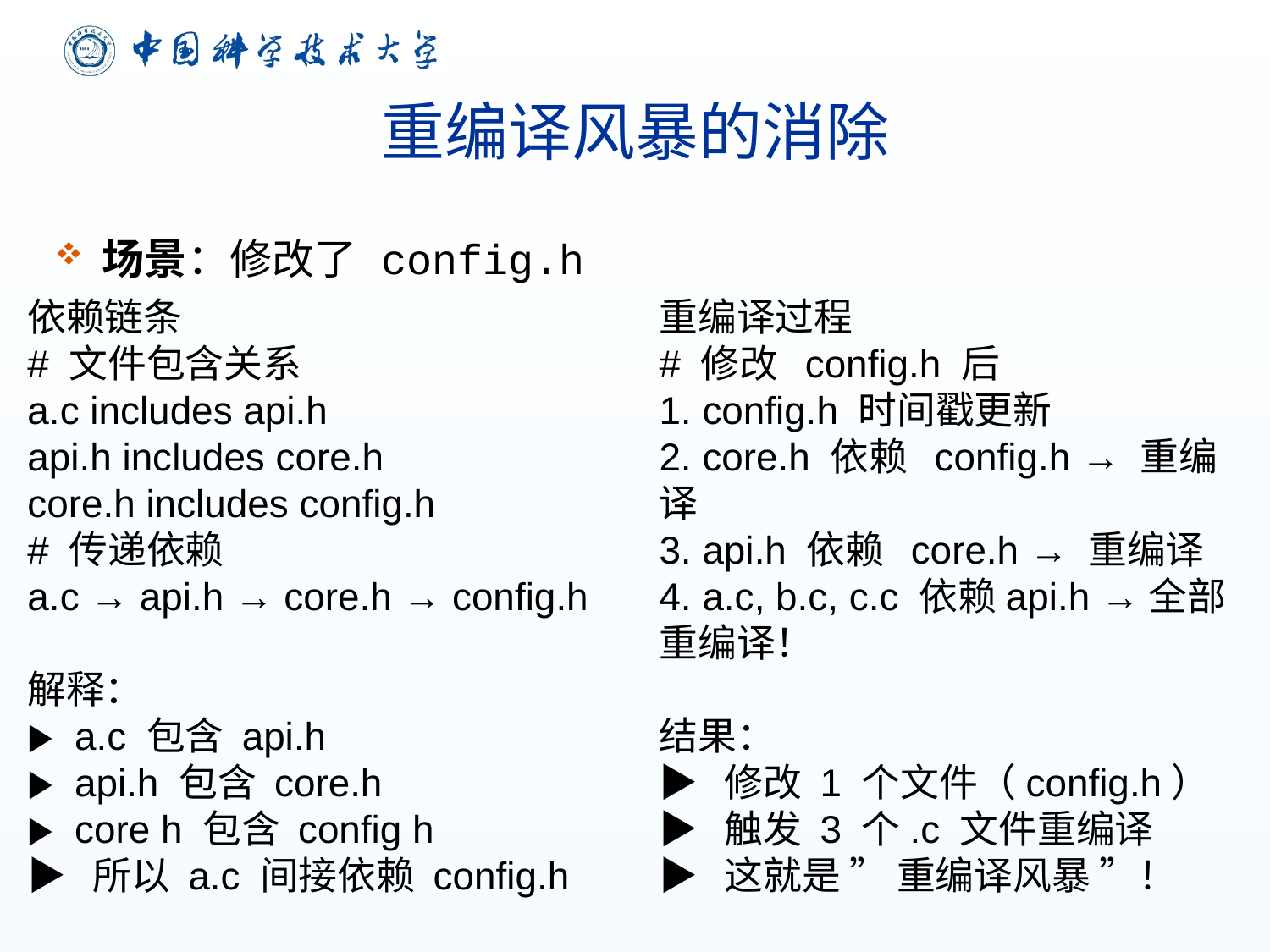

# 重编译风暴的消除
场景：修改了 config.h

依赖链条
# 文件包含关系
a.c includes api.h
api.h includes core.h
core.h includes config.h
# 传递依赖
a.c → api.h → core.h → config.h

解释：
▶  a.c 包含 api.h
▶  api.h 包含 core.h
▶  core h 包含 config h
▶  所以 a.c 间接依赖 config.h
重编译过程
# 修改  config.h 后
1. config.h 时间戳更新
2. core.h 依赖  config.h → 重编译
3. api.h 依赖  core.h → 重编译
4. a.c, b.c, c.c 依赖api.h →全部重编译！

结果：
▶  修改 1 个文件（config.h）
▶  触发 3 个.c 文件重编译
▶  这就是 ” 重编译风暴 ”！